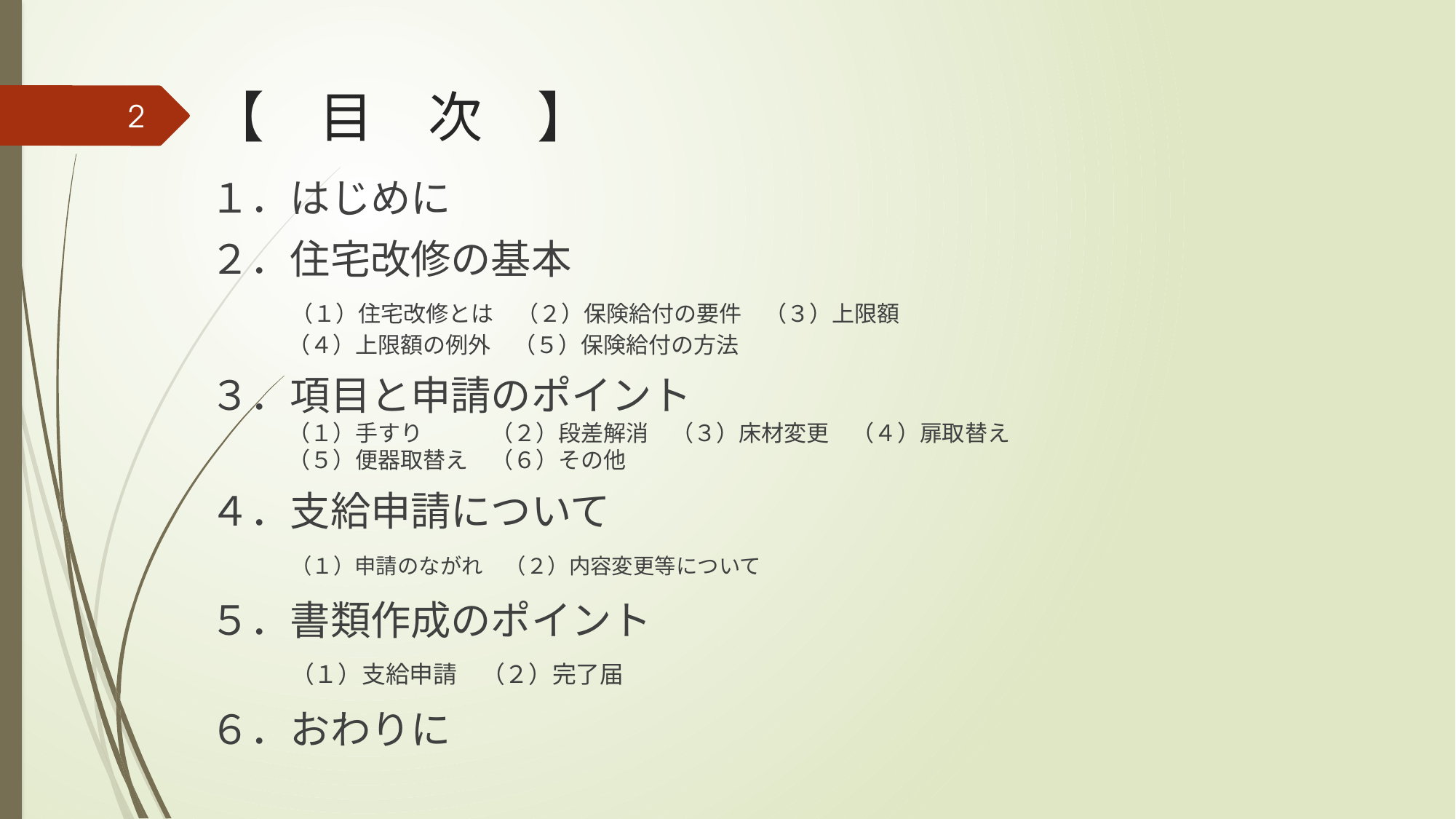

# 【　目　次　】
2
１．はじめに
２．住宅改修の基本
　　（１）住宅改修とは　（２）保険給付の要件　（３）上限額　
　　　  （４）上限額の例外　（５）保険給付の方法
３．項目と申請のポイント
　　　  （１）手すり　　　（２）段差解消　（３）床材変更　（４）扉取替え
　　　  （５）便器取替え　（６）その他
４．支給申請について
　　（１）申請のながれ　（２）内容変更等について
５．書類作成のポイント
　　（１）支給申請　（２）完了届
６．おわりに